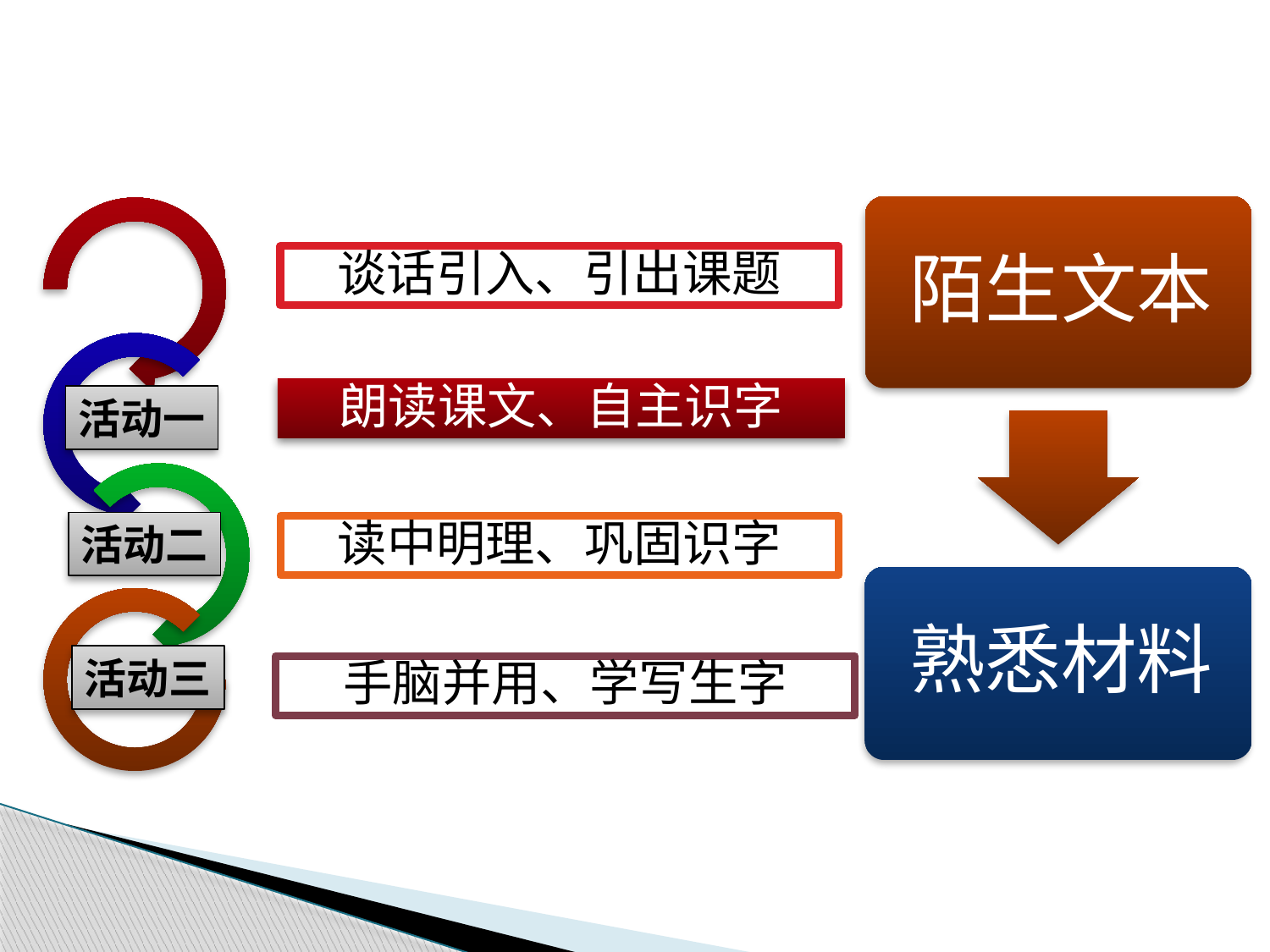

陌生文本

熟悉材料
谈话引入、引出课题
朗读课文、自主识字
读中明理、巩固识字
手脑并用、学写生字
活动一
活动二
活动三